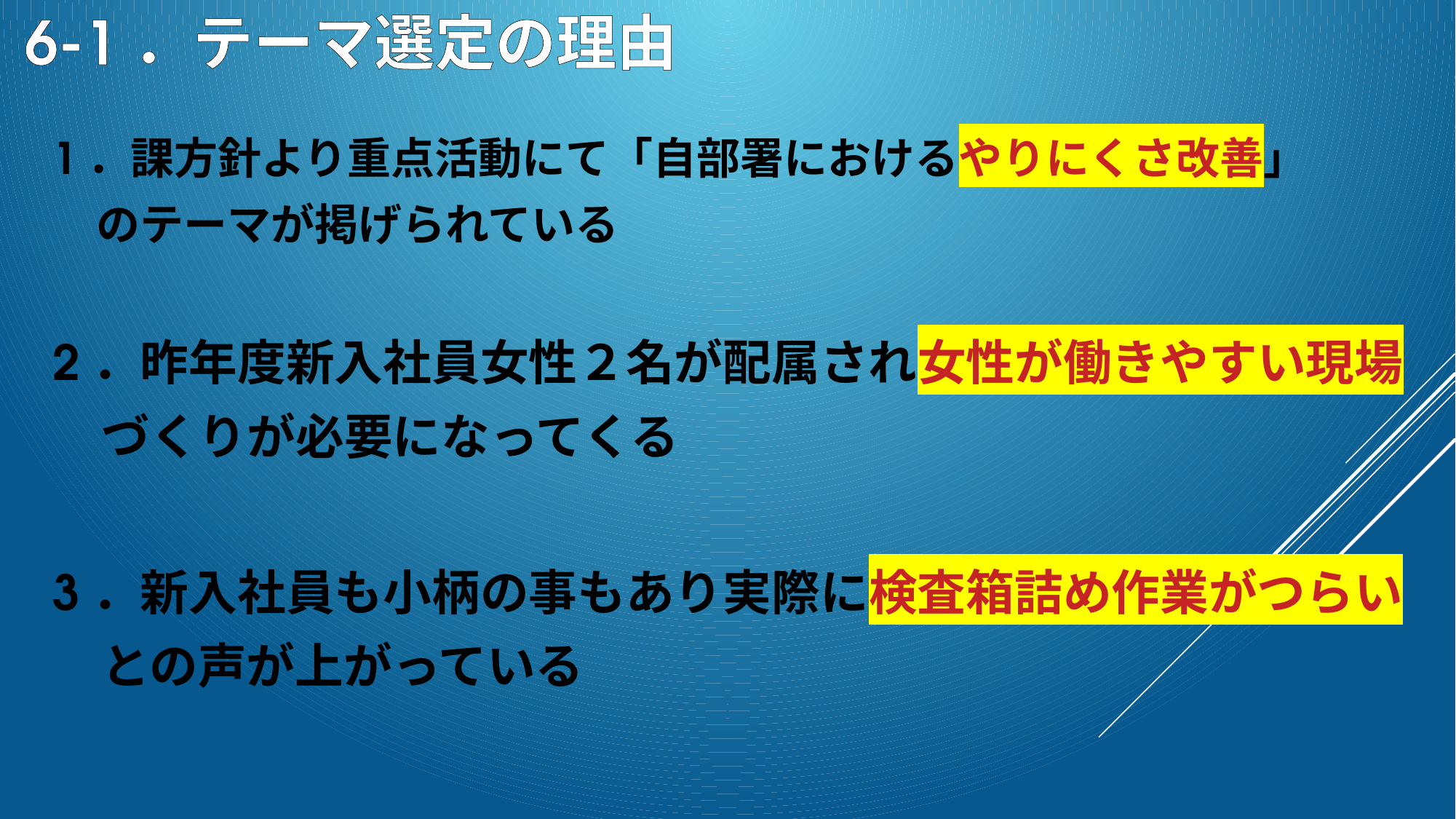

6-1．テーマ選定の理由
1．課方針より重点活動にて「自部署におけるやりにくさ改善」
　のテーマが掲げられている
2．昨年度新入社員女性２名が配属され女性が働きやすい現場
　づくりが必要になってくる
3．新入社員も小柄の事もあり実際に検査箱詰め作業がつらい
　との声が上がっている